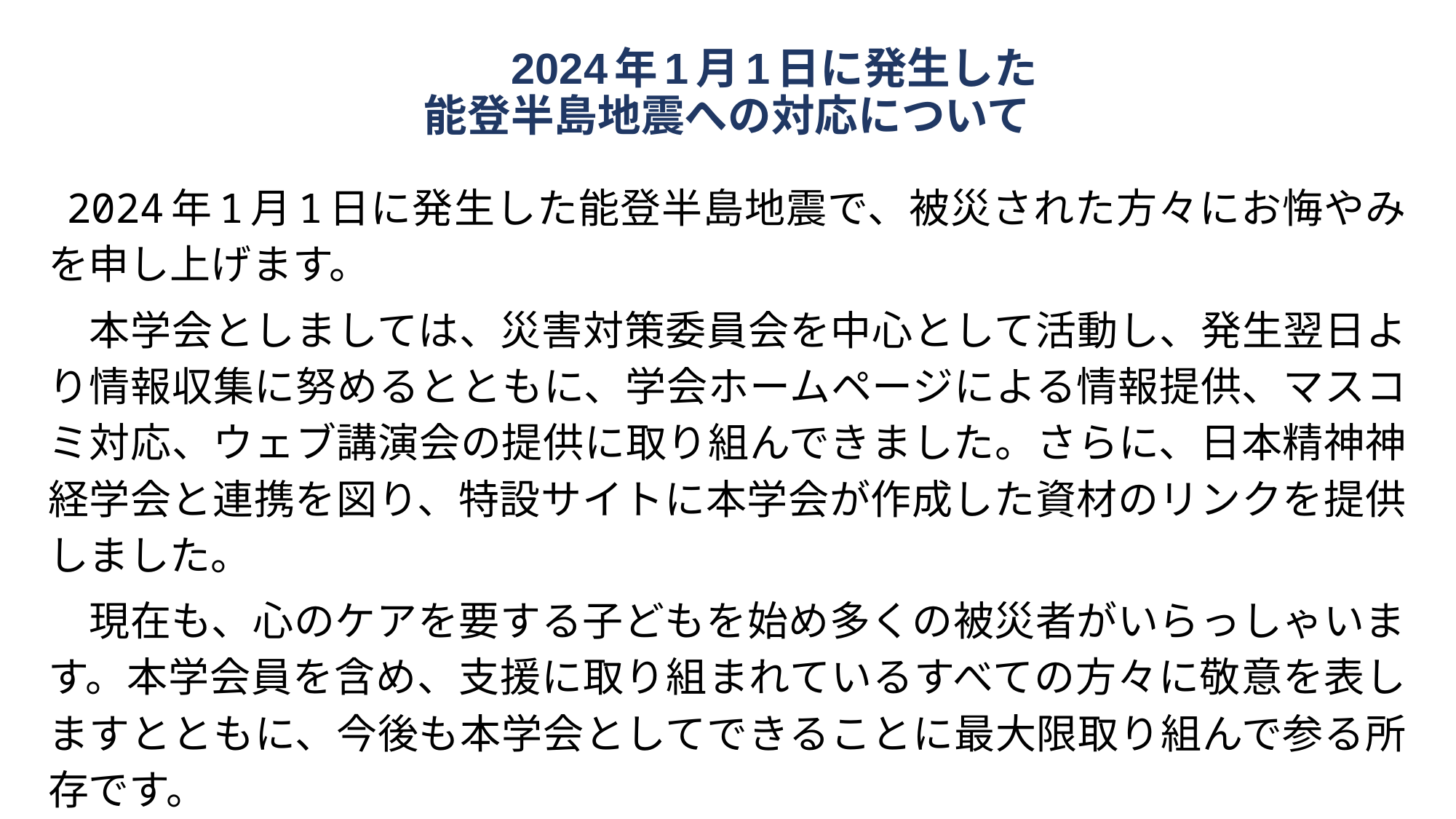

# 2024年1月1日に発生した 能登半島地震への対応について
　2024年1月1日に発生した能登半島地震で、被災された方々にお悔やみを申し上げます。
　本学会としましては、災害対策委員会を中心として活動し、発生翌日より情報収集に努めるとともに、学会ホームページによる情報提供、マスコミ対応、ウェブ講演会の提供に取り組んできました。さらに、日本精神神経学会と連携を図り、特設サイトに本学会が作成した資材のリンクを提供しました。
　現在も、心のケアを要する子どもを始め多くの被災者がいらっしゃいます。本学会員を含め、支援に取り組まれているすべての方々に敬意を表しますとともに、今後も本学会としてできることに最大限取り組んで参る所存です。